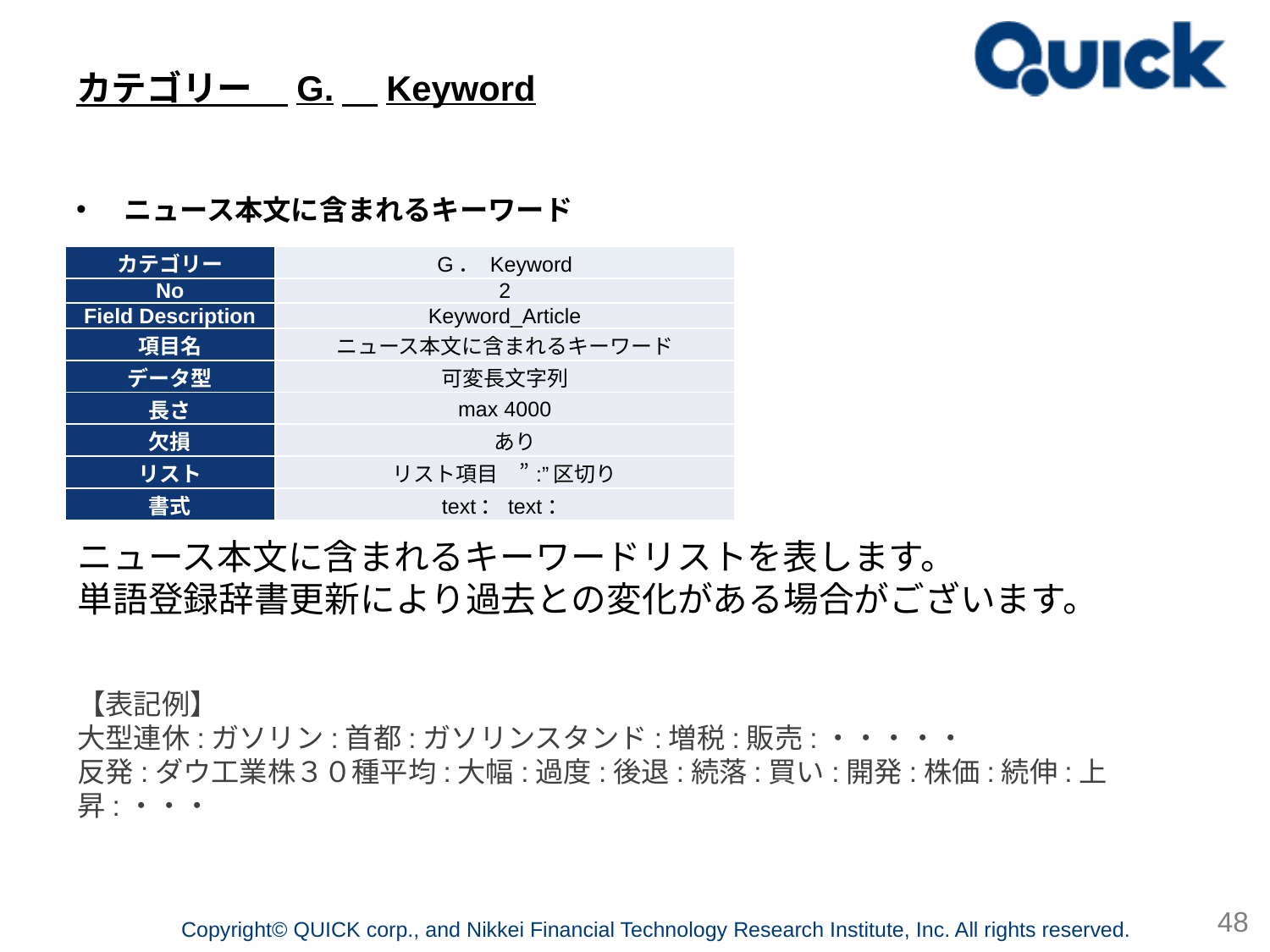

# カテゴリー　G.　Keyword
ニュース本文に含まれるキーワード
| カテゴリー | G． Keyword |
| --- | --- |
| No | 2 |
| Field Description | Keyword\_Article |
| 項目名 | ニュース本文に含まれるキーワード |
| データ型 | 可変長文字列 |
| 長さ | max 4000 |
| 欠損 | あり |
| リスト | リスト項目　”:”区切り |
| 書式 | text：text： |
ニュース本文に含まれるキーワードリストを表します。
単語登録辞書更新により過去との変化がある場合がございます。

【表記例】
大型連休:ガソリン:首都:ガソリンスタンド:増税:販売:・・・・・
反発:ダウ工業株３０種平均:大幅:過度:後退:続落:買い:開発:株価:続伸:上昇:・・・
48